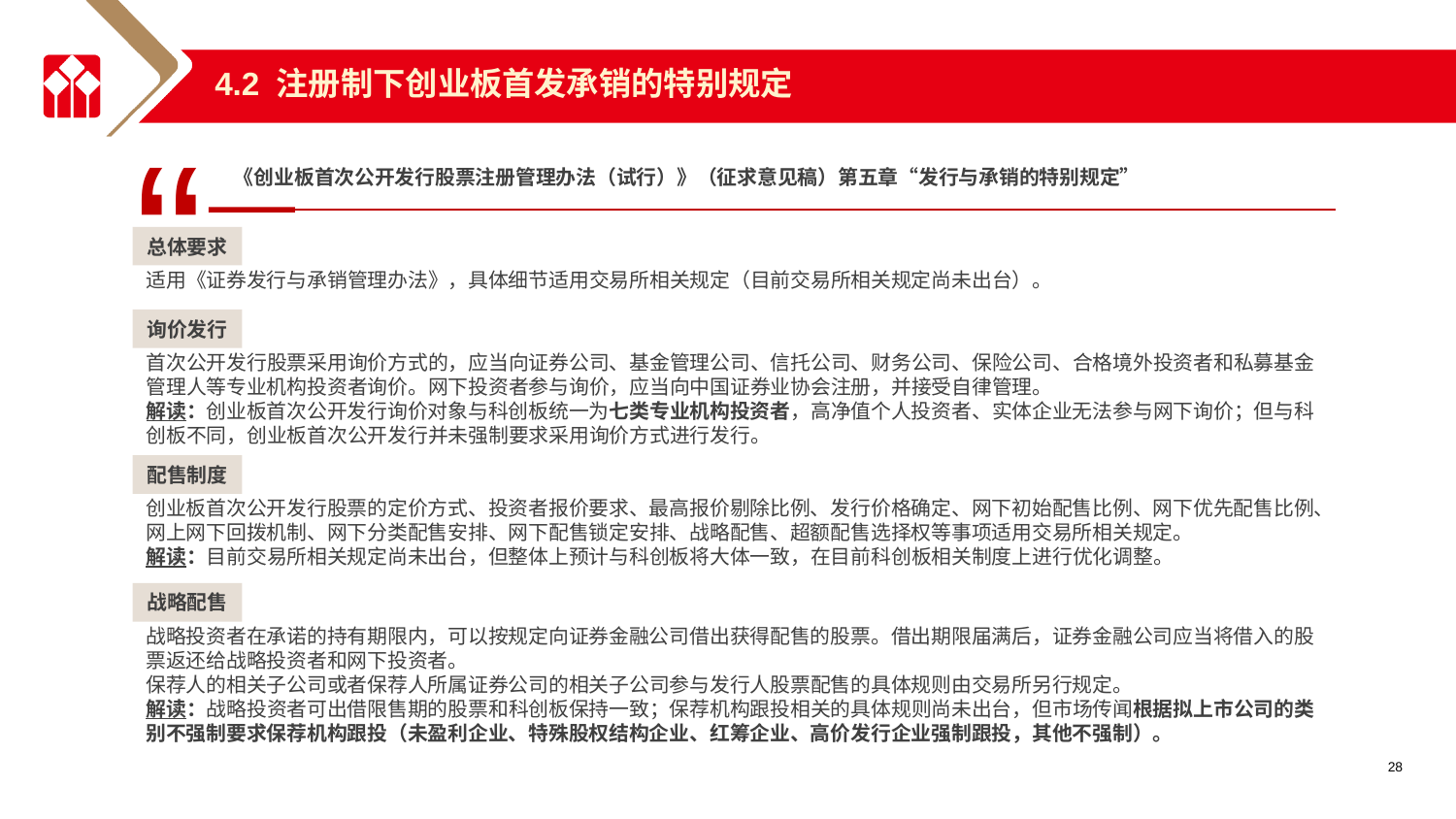

4.2 注册制下创业板首发承销的特别规定
“

《创业板首次公开发行股票注册管理办法（试行）》（征求意见稿）第五章“发行与承销的特别规定”

总体要求
适用《证券发行与承销管理办法》，具体细节适用交易所相关规定（目前交易所相关规定尚未出台）。
询价发行
首次公开发行股票采用询价方式的，应当向证券公司、基金管理公司、信托公司、财务公司、保险公司、合格境外投资者和私募基金管理人等专业机构投资者询价。网下投资者参与询价，应当向中国证券业协会注册，并接受自律管理。
解读：创业板首次公开发行询价对象与科创板统一为七类专业机构投资者，高净值个人投资者、实体企业无法参与网下询价；但与科创板不同，创业板首次公开发行并未强制要求采用询价方式进行发行。
配售制度
创业板首次公开发行股票的定价方式、投资者报价要求、最高报价剔除比例、发行价格确定、网下初始配售比例、网下优先配售比例、网上网下回拨机制、网下分类配售安排、网下配售锁定安排、战略配售、超额配售选择权等事项适用交易所相关规定。
解读：目前交易所相关规定尚未出台，但整体上预计与科创板将大体一致，在目前科创板相关制度上进行优化调整。
战略配售
战略投资者在承诺的持有期限内，可以按规定向证券金融公司借出获得配售的股票。借出期限届满后，证券金融公司应当将借入的股票返还给战略投资者和网下投资者。
保荐人的相关子公司或者保荐人所属证券公司的相关子公司参与发行人股票配售的具体规则由交易所另行规定。
解读：战略投资者可出借限售期的股票和科创板保持一致；保荐机构跟投相关的具体规则尚未出台，但市场传闻根据拟上市公司的类别不强制要求保荐机构跟投（未盈利企业、特殊股权结构企业、红筹企业、高价发行企业强制跟投，其他不强制）。